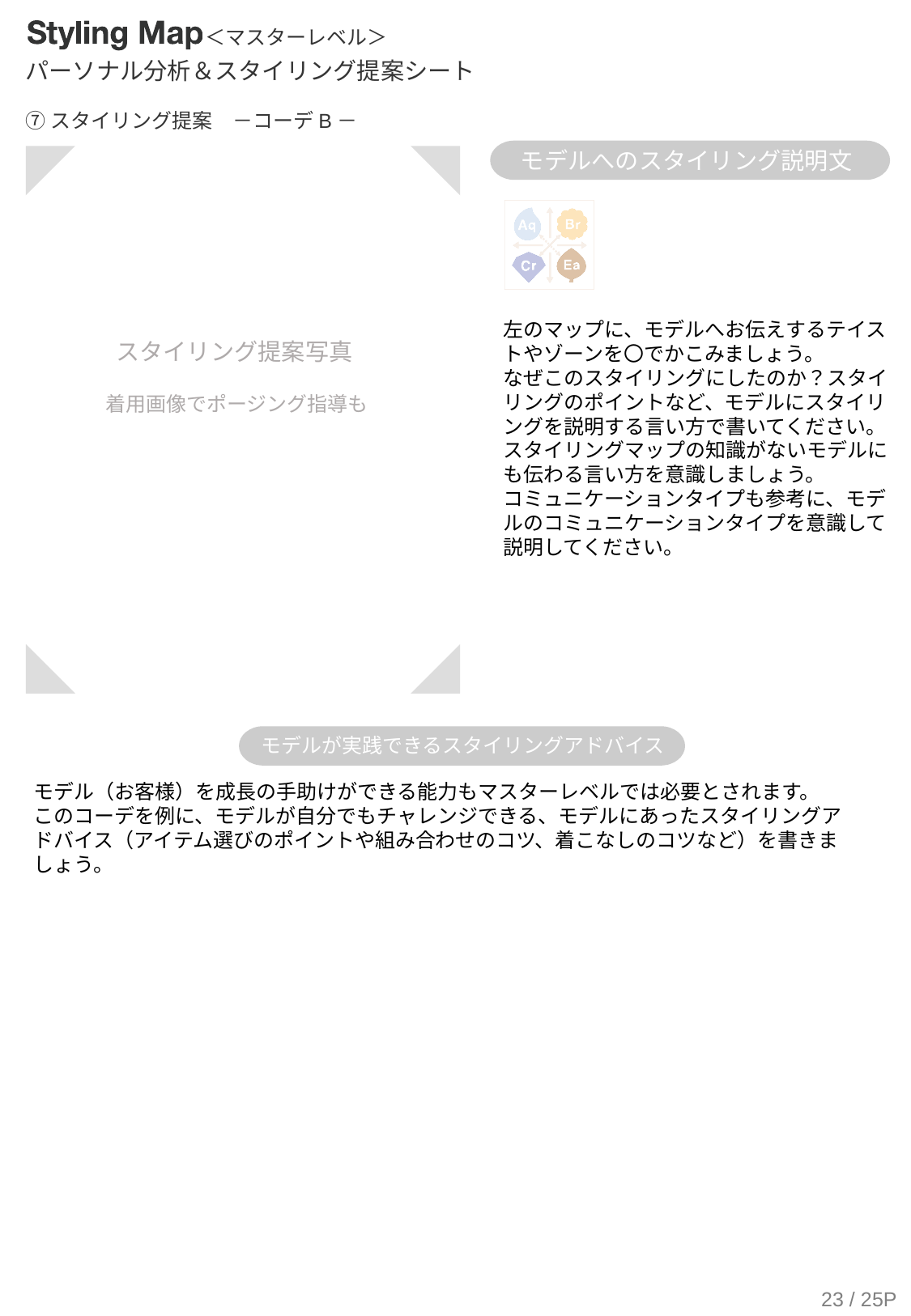

スタイリング説明

左のマップに、モデルへお伝えするテイストやゾーンを〇でかこみましょう。
なぜこのスタイリングにしたのか？スタイリングのポイントなど、モデルにスタイリングを説明する言い方で書いてください。
スタイリングマップの知識がないモデルにも伝わる言い方を意識しましょう。
コミュニケーションタイプも参考に、モデルのコミュニケーションタイプを意識して説明してください。

モデル（お客様）を成長の手助けができる能力もマスターレベルでは必要とされます。
このコーデを例に、モデルが自分でもチャレンジできる、モデルにあったスタイリングアドバイス（アイテム選びのポイントや組み合わせのコツ、着こなしのコツなど）を書きましょう。
23 / 25P